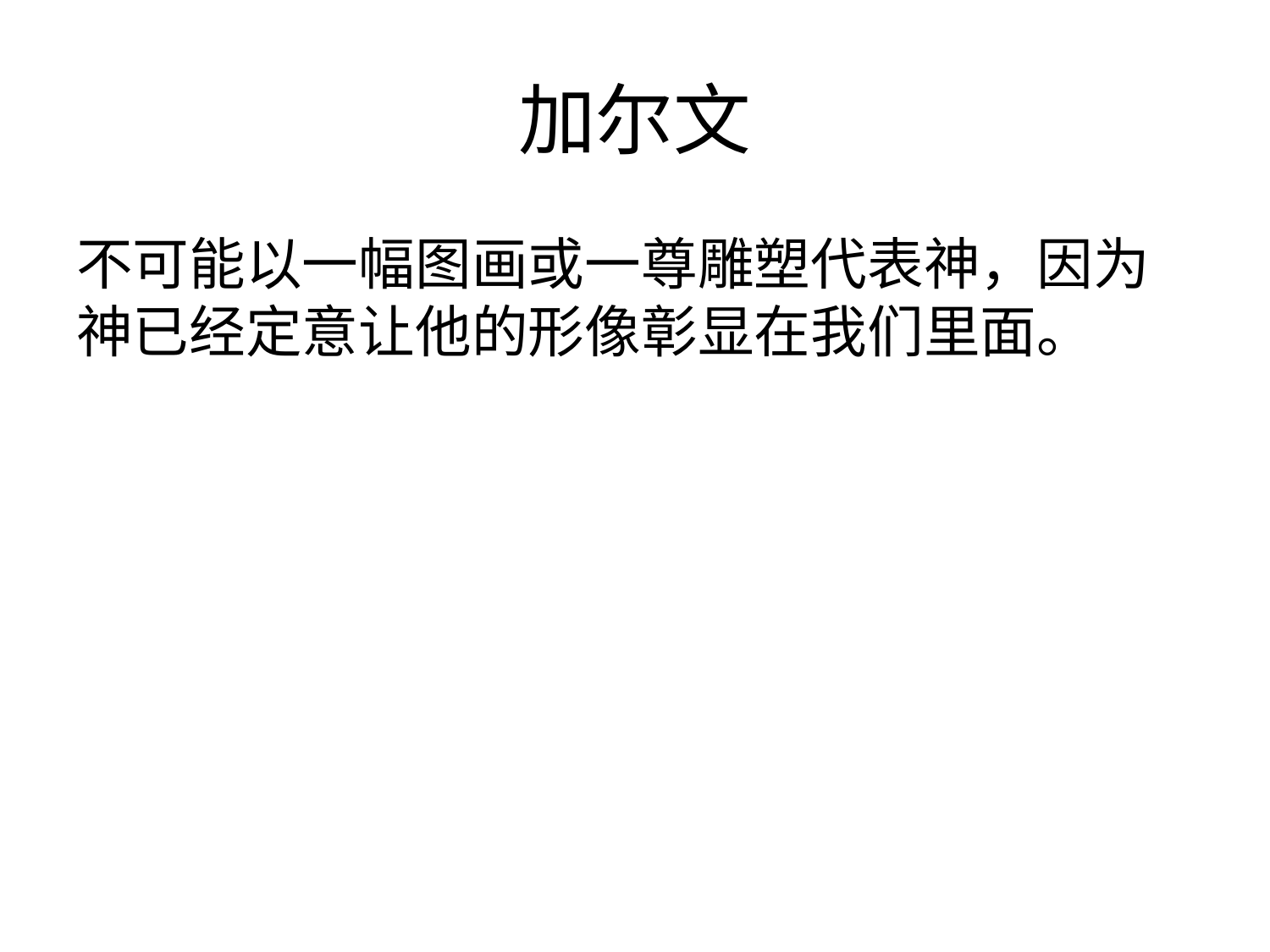

# 加尔文
不可能以一幅图画或一尊雕塑代表神，因为神已经定意让他的形像彰显在我们里面。